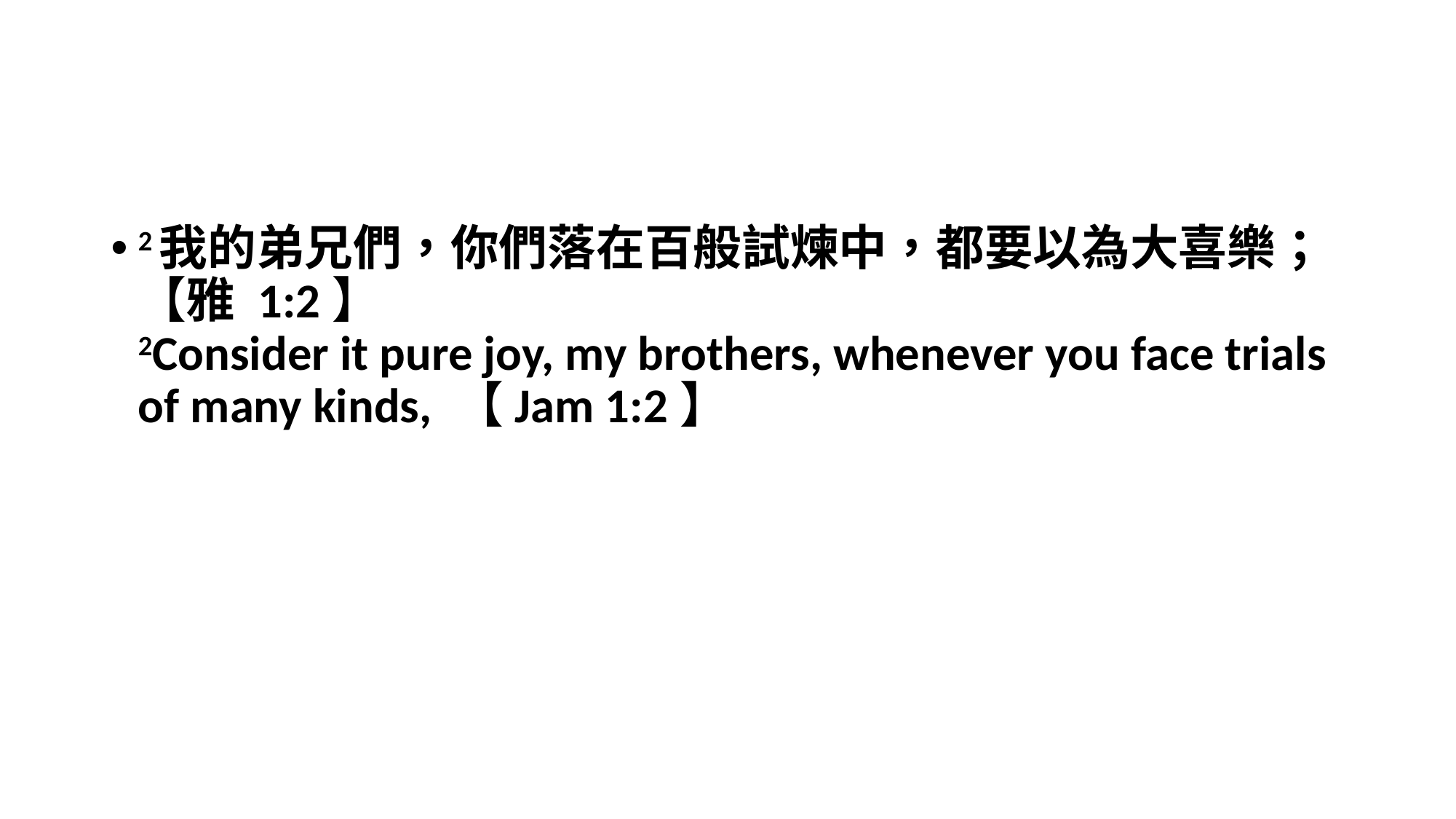

#
2我的弟兄們，你們落在百般試煉中，都要以為大喜樂；【雅 1:2】
2Consider it pure joy, my brothers, whenever you face trials of many kinds, 【Jam 1:2】